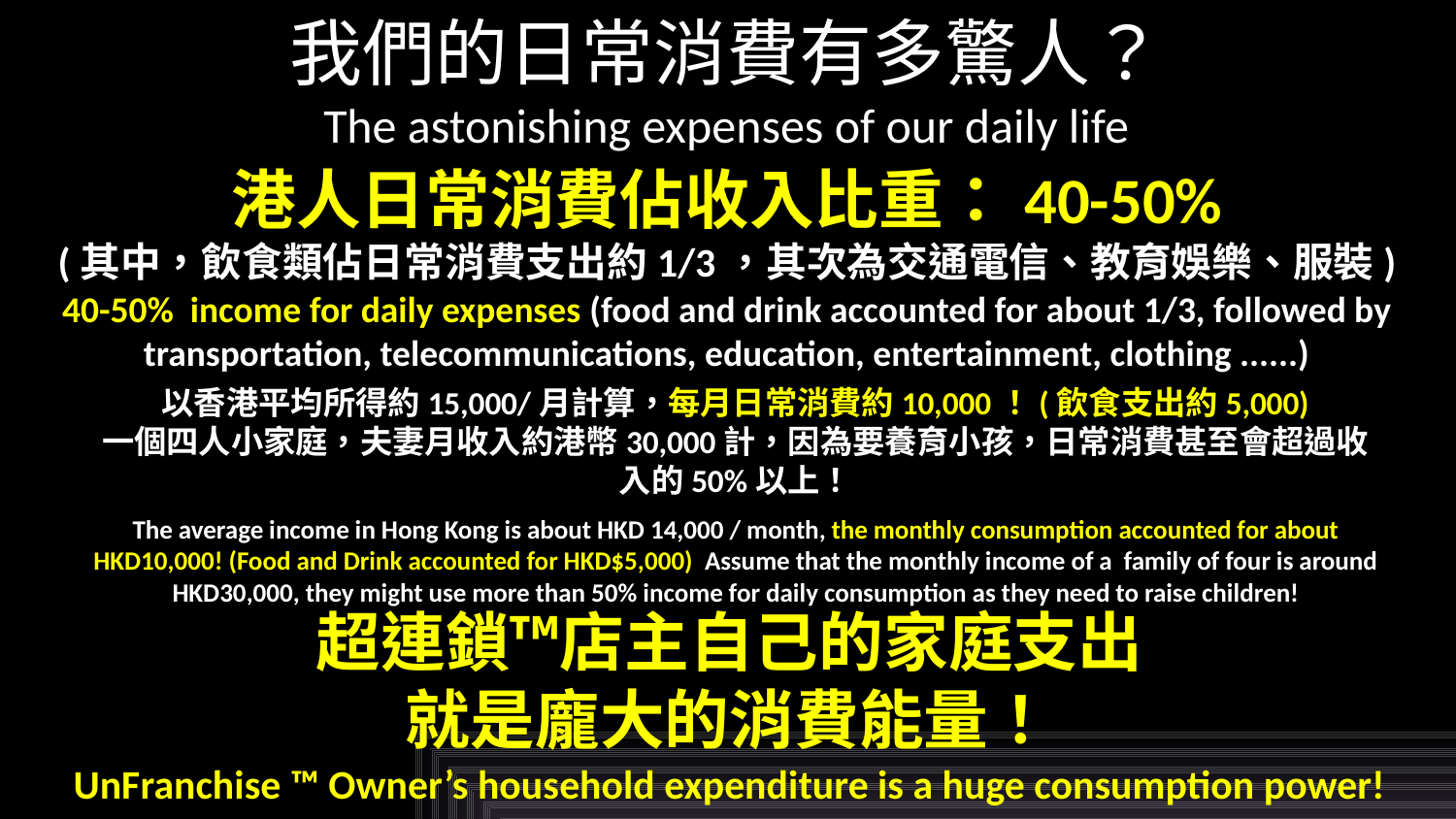

我們的日常消費有多驚人？
The astonishing expenses of our daily life
港人日常消費佔收入比重：40-50%
(其中，飲食類佔日常消費支出約1/3，其次為交通電信、教育娛樂、服裝)
40-50%  income for daily expenses (food and drink accounted for about 1/3, followed by transportation, telecommunications, education, entertainment, clothing ......)
以香港平均所得約15,000/月計算，每月日常消費約10,000！(飲食支出約5,000)
一個四人小家庭，夫妻月收入約港幣30,000計，因為要養育小孩，日常消費甚至會超過收入的50%以上！
The average income in Hong Kong is about HKD 14,000 / month, the monthly consumption accounted for about HKD10,000! (Food and Drink accounted for HKD$5,000)  Assume that the monthly income of a  family of four is around HKD30,000, they might use more than 50% income for daily consumption as they need to raise children!
超連鎖™店主自己的家庭支出
就是龐大的消費能量！
UnFranchise ™ Owner’s household expenditure is a huge consumption power!